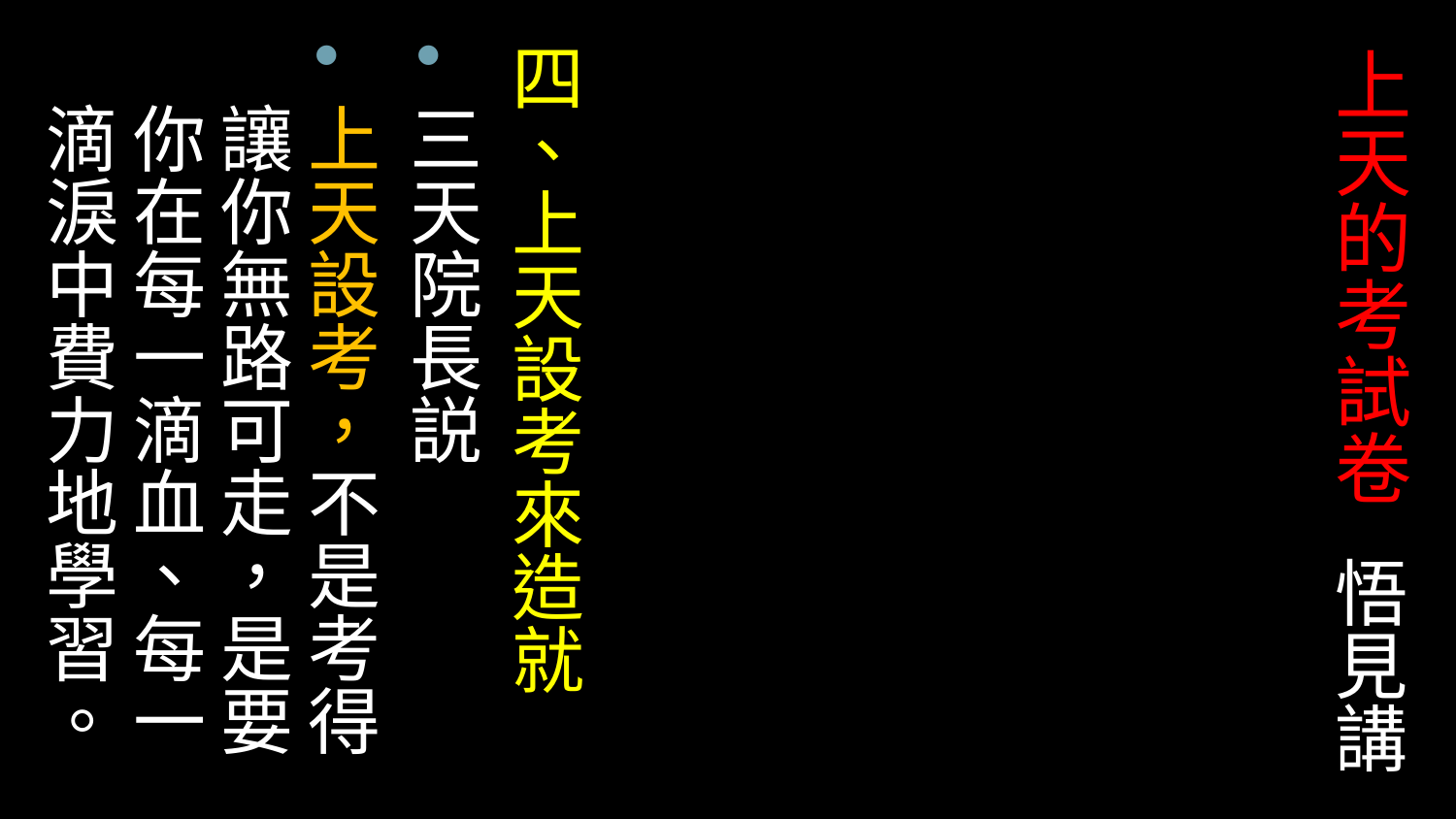

四、上天設考來造就
三天院長説
上天設考，不是考得讓你無路可走，是要你在每一滴血、每一滴淚中費力地學習。
# 上天的考試卷   悟見講